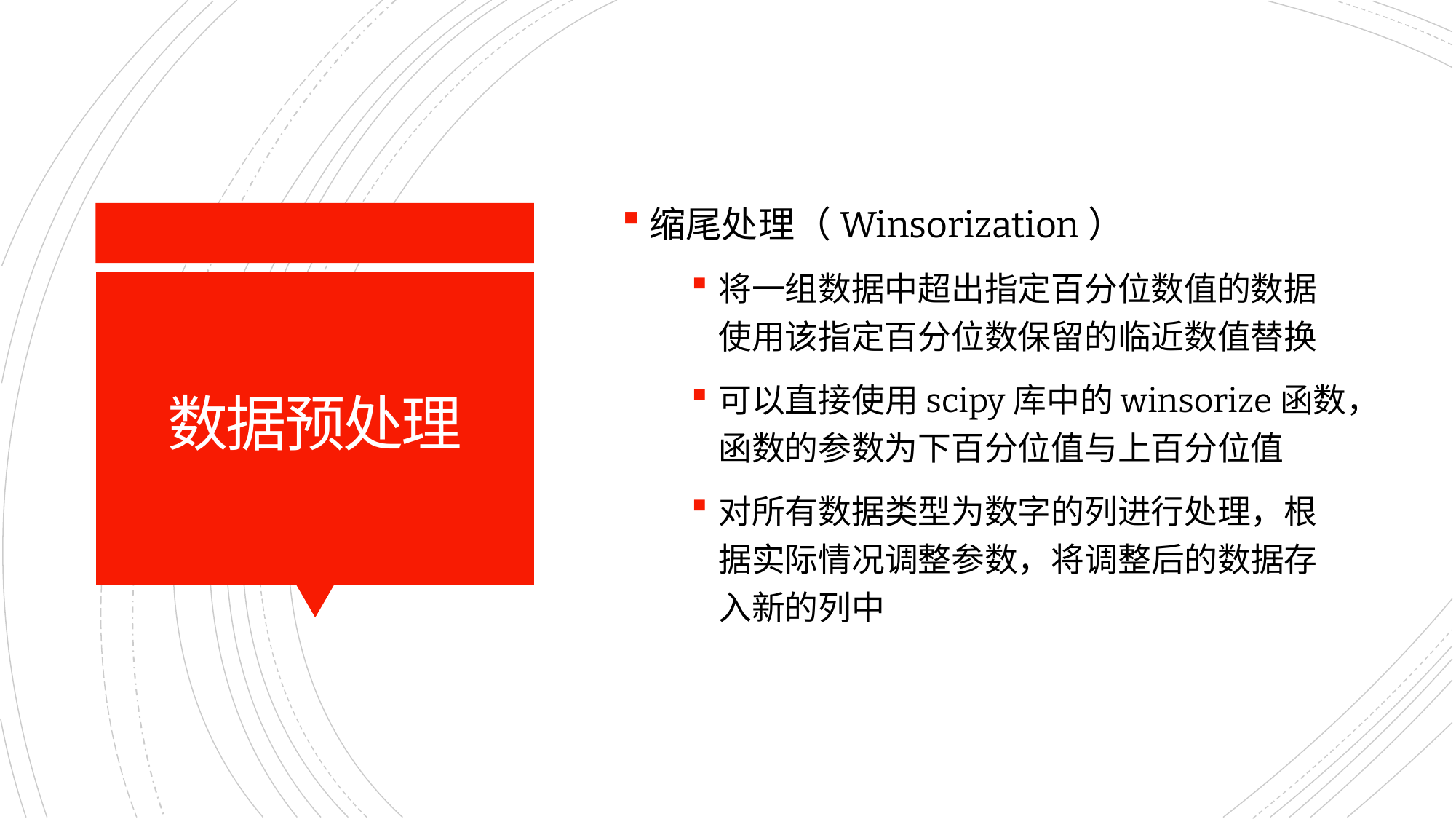

缩尾处理（Winsorization）
将一组数据中超出指定百分位数值的数据使用该指定百分位数保留的临近数值替换
可以直接使用scipy库中的winsorize函数，函数的参数为下百分位值与上百分位值
对所有数据类型为数字的列进行处理，根据实际情况调整参数，将调整后的数据存入新的列中
# 数据预处理